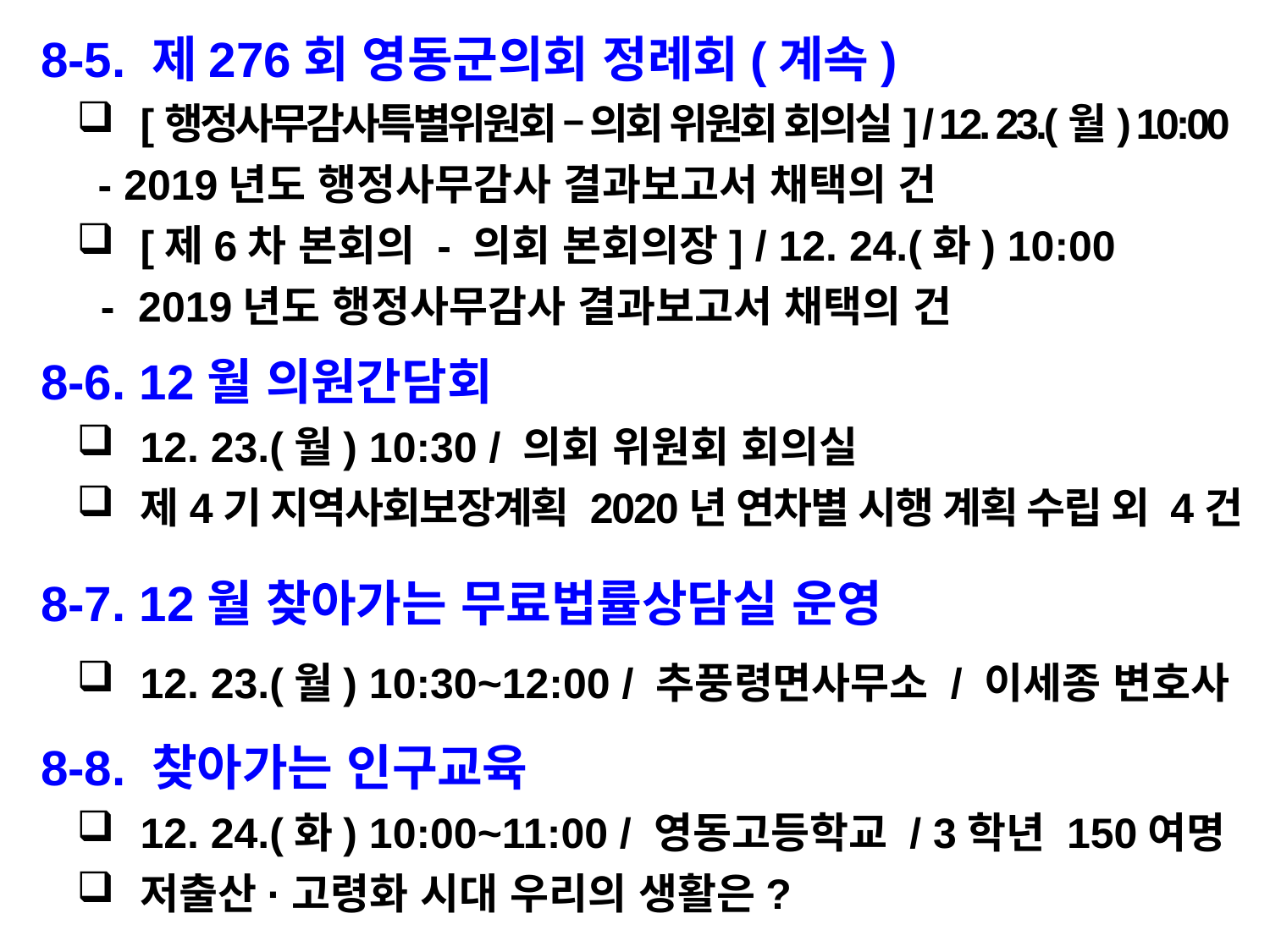

8-5. 제276회 영동군의회 정례회(계속)
[행정사무감사특별위원회 – 의회 위원회 회의실] / 12. 23.(월) 10:00
  - 2019년도 행정사무감사 결과보고서 채택의 건
[제6차 본회의 - 의회 본회의장] / 12. 24.(화) 10:00
  -  2019년도 행정사무감사 결과보고서 채택의 건

  8-6. 12월 의원간담회
12. 23.(월) 10:30 / 의회 위원회 회의실
제4기 지역사회보장계획 2020년 연차별 시행 계획 수립 외 4건
  8-7. 12월 찾아가는 무료법률상담실 운영
12. 23.(월) 10:30~12:00 / 추풍령면사무소 / 이세종 변호사

  8-8. 찾아가는 인구교육
12. 24.(화) 10:00~11:00 / 영동고등학교 / 3학년 150여명
저출산·고령화 시대 우리의 생활은?